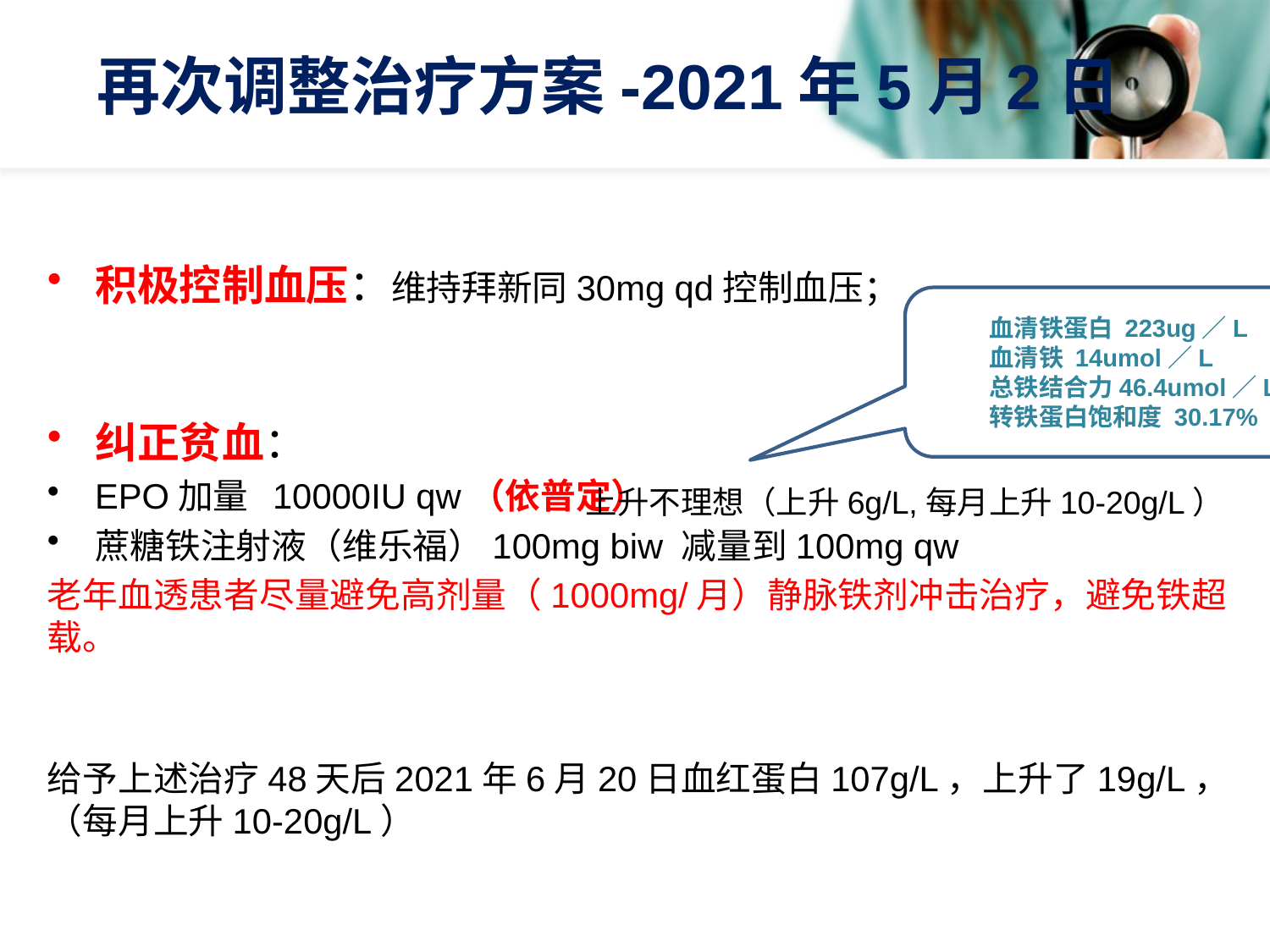

# 再次调整治疗方案-2021年5月2日

积极控制血压：维持拜新同30mg qd控制血压；

纠正贫血：
EPO加量  10000IU qw（依普定）
蔗糖铁注射液（维乐福）100mg biw 减量到100mg qw
老年血透患者尽量避免高剂量（1000mg/月）静脉铁剂冲击治疗，避免铁超载。

  给予上述治疗48天后2021年6月20日血红蛋白107g/L，上升了19g/L，（每月上升10-20g/L）

血清铁蛋白 223ug／L
血清铁 14umol／L
总铁结合力46.4umol／L
转铁蛋白饱和度 30.17%
上升不理想（上升6g/L,每月上升10-20g/L）